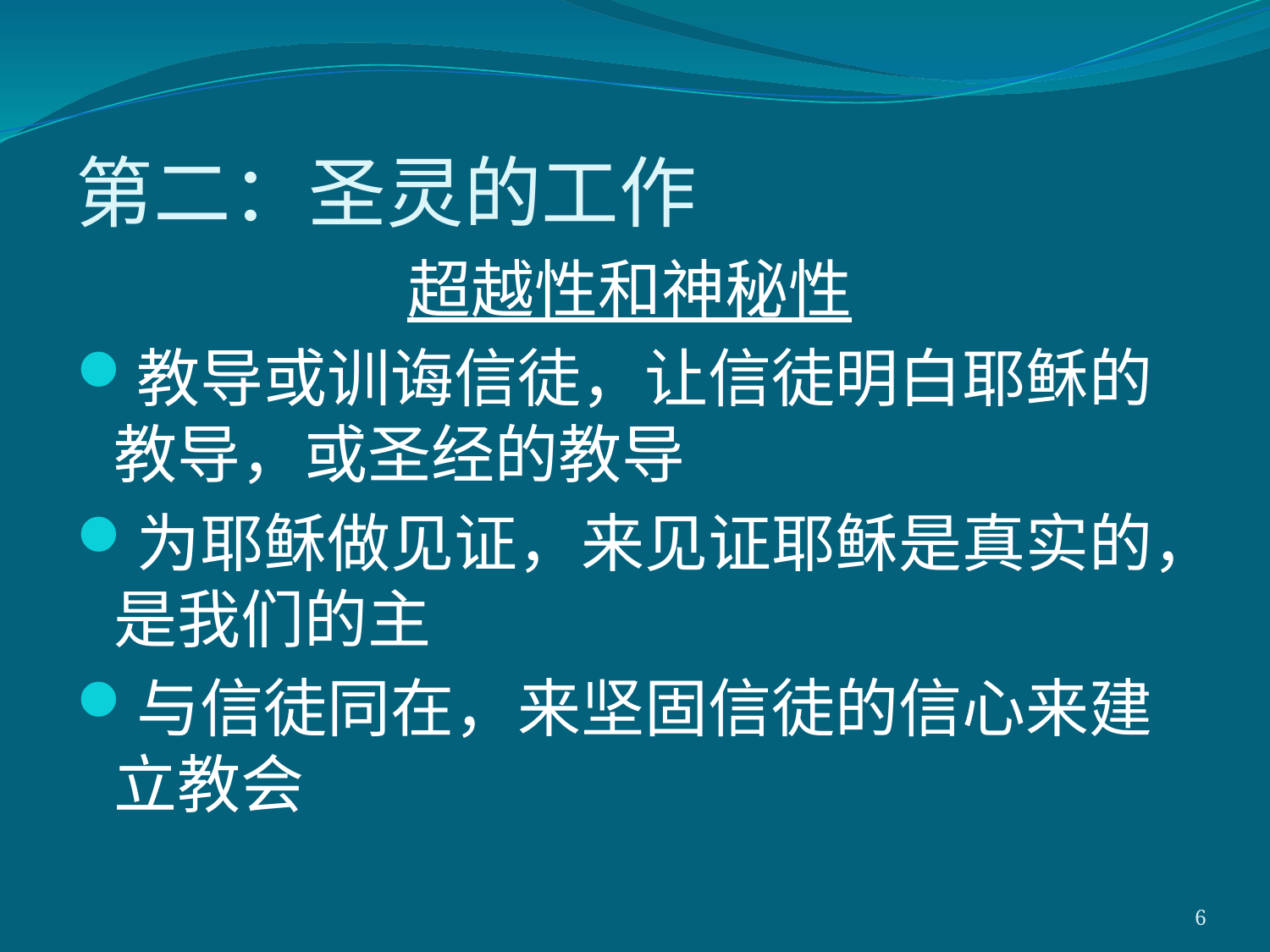

第二：圣灵的工作
超越性和神秘性
教导或训诲信徒，让信徒明白耶稣的教导，或圣经的教导
为耶稣做见证，来见证耶稣是真实的，是我们的主
与信徒同在，来坚固信徒的信心来建立教会

6